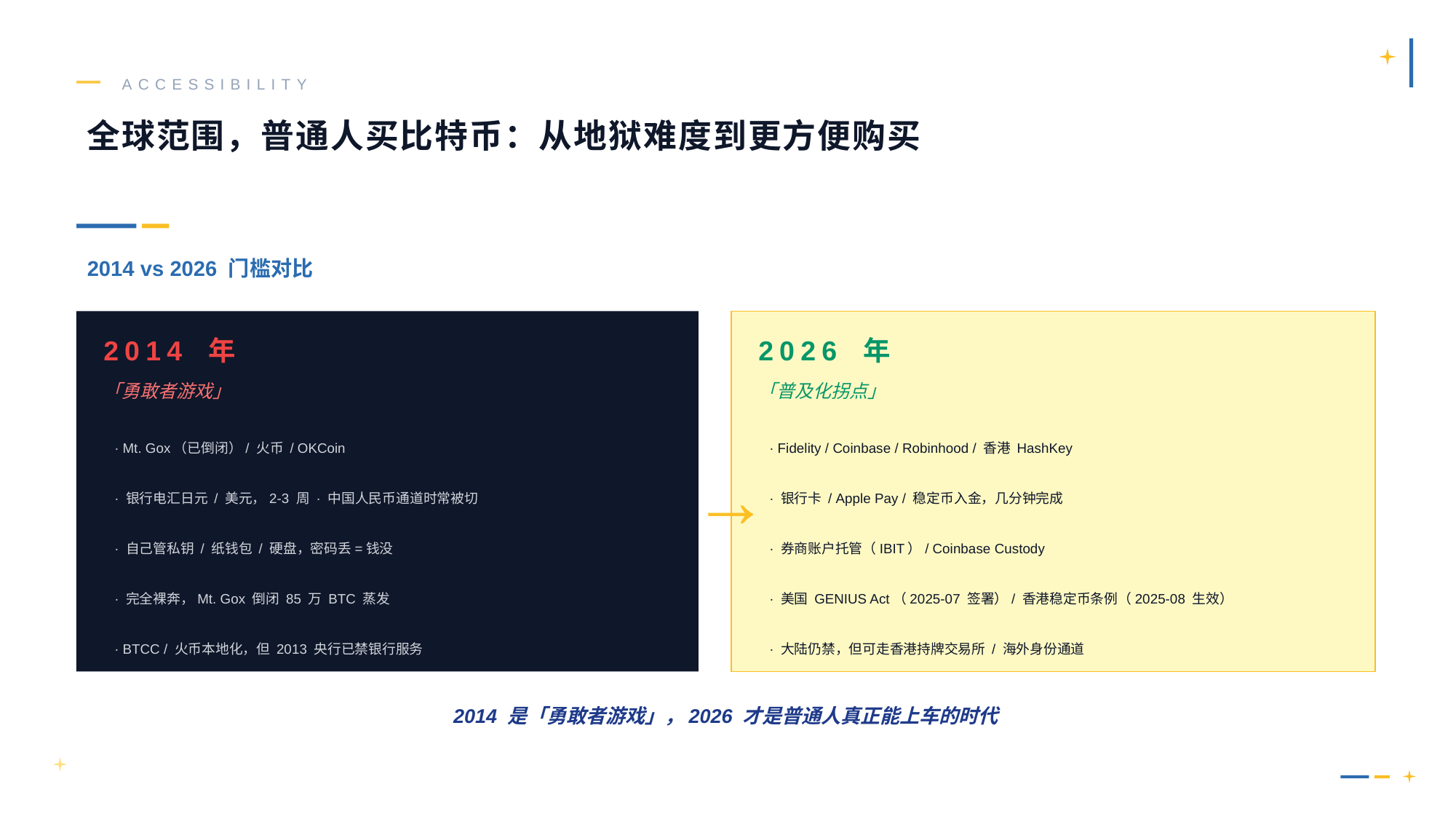

ACCESSIBILITY

全球范围，普通人买比特币：从地狱难度到更方便购买

2014 vs 2026 门槛对比

2014 年
2026 年
「勇敢者游戏」
「普及化拐点」
· Mt. Gox（已倒闭）/ 火币 / OKCoin
· Fidelity / Coinbase / Robinhood / 香港 HashKey
→
· 银行电汇日元 / 美元，2-3 周 · 中国人民币通道时常被切
· 银行卡 / Apple Pay / 稳定币入金，几分钟完成
· 自己管私钥 / 纸钱包 / 硬盘，密码丢=钱没
· 券商账户托管（IBIT）/ Coinbase Custody
· 完全裸奔，Mt. Gox 倒闭 85 万 BTC 蒸发
· 美国 GENIUS Act（2025-07 签署）/ 香港稳定币条例（2025-08 生效）
· BTCC / 火币本地化，但 2013 央行已禁银行服务
· 大陆仍禁，但可走香港持牌交易所 / 海外身份通道
2014 是「勇敢者游戏」，2026 才是普通人真正能上车的时代